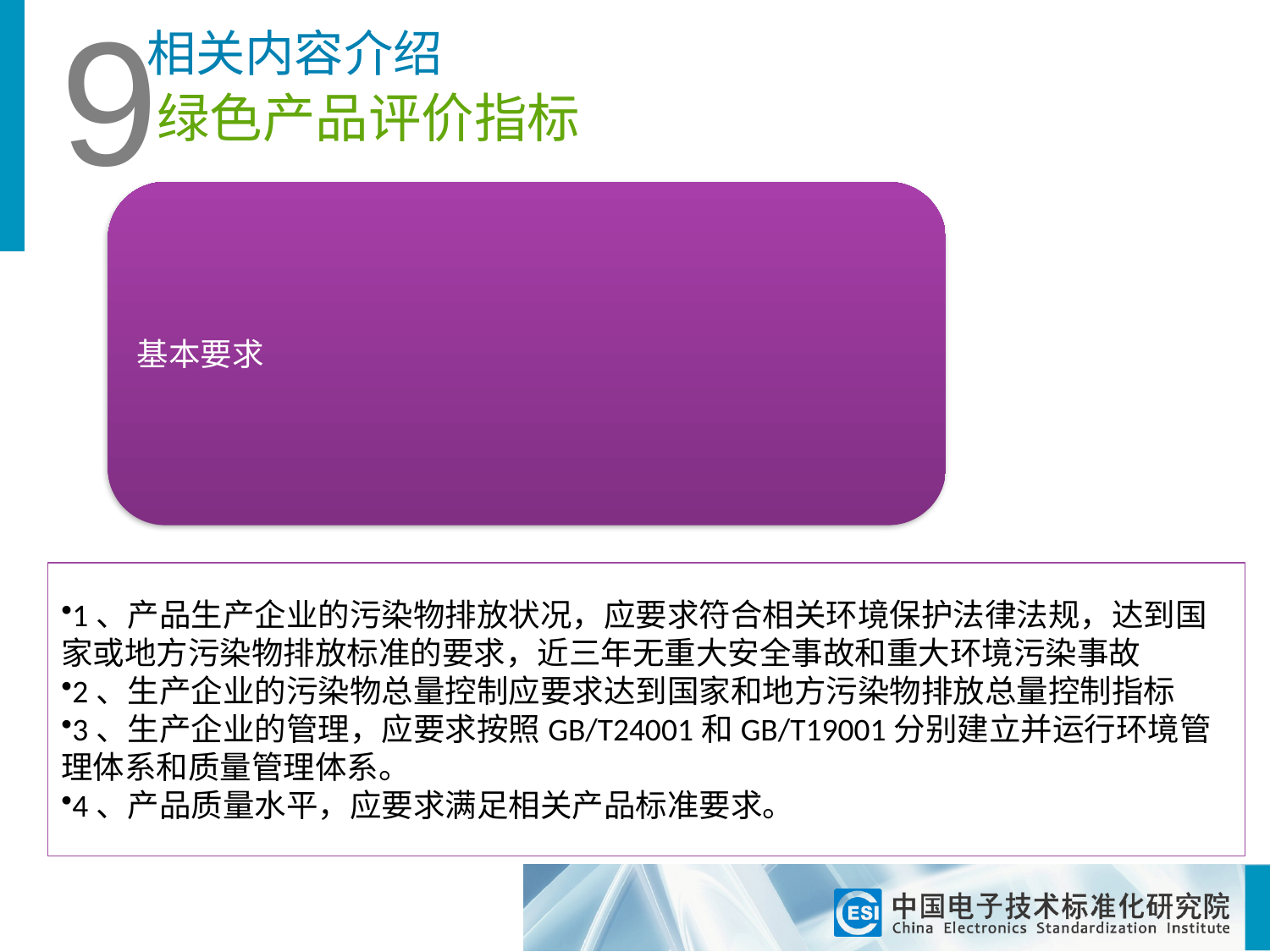

9
相关内容介绍
绿色产品评价指标
基本要求
1、产品生产企业的污染物排放状况，应要求符合相关环境保护法律法规，达到国家或地方污染物排放标准的要求，近三年无重大安全事故和重大环境污染事故
2、生产企业的污染物总量控制应要求达到国家和地方污染物排放总量控制指标
3、生产企业的管理，应要求按照GB/T24001和GB/T19001分别建立并运行环境管理体系和质量管理体系。
4、产品质量水平，应要求满足相关产品标准要求。